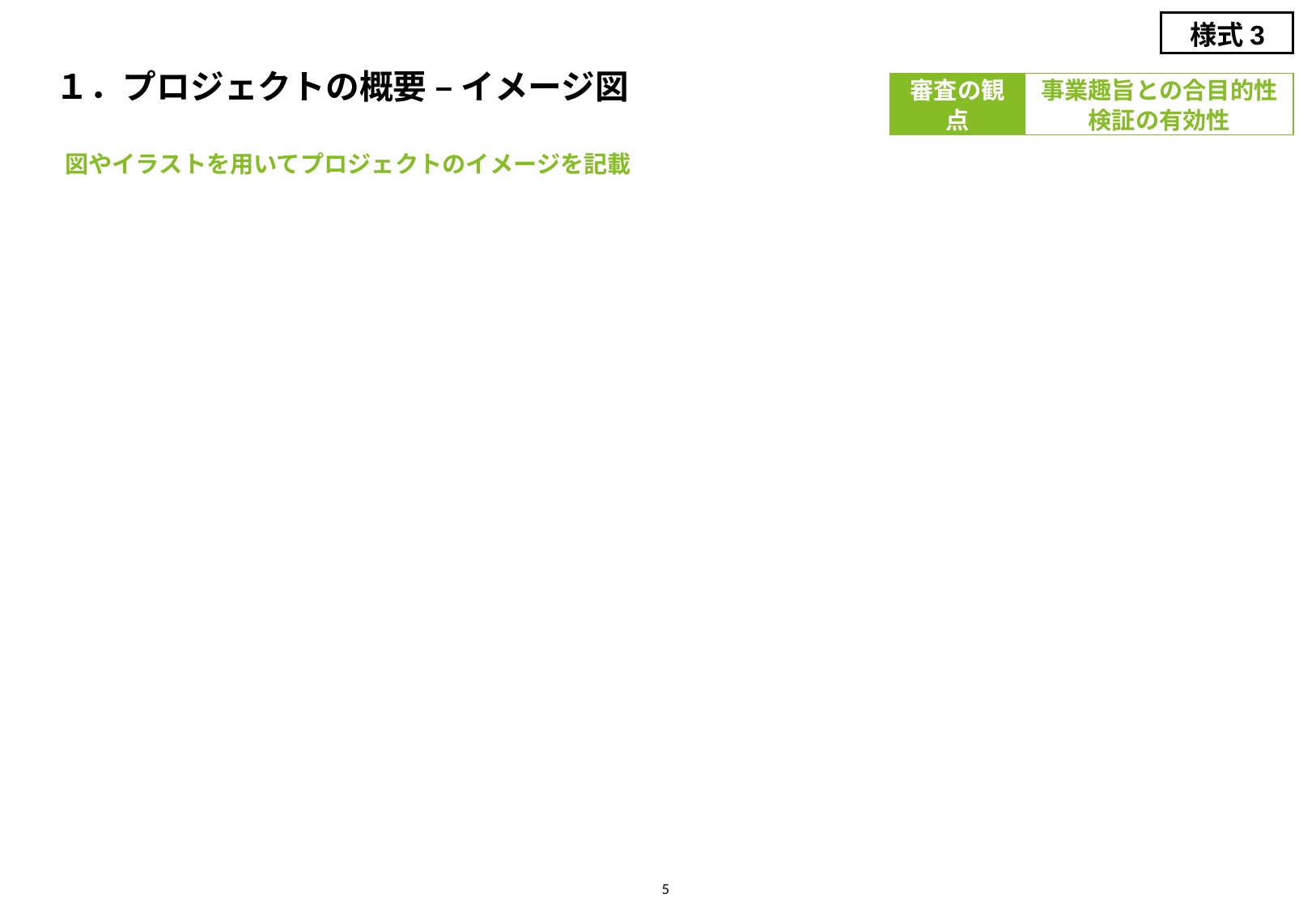

様式3
# １．プロジェクトの概要 – イメージ図
審査の観点
事業趣旨との合目的性
検証の有効性
図やイラストを用いてプロジェクトのイメージを記載
5